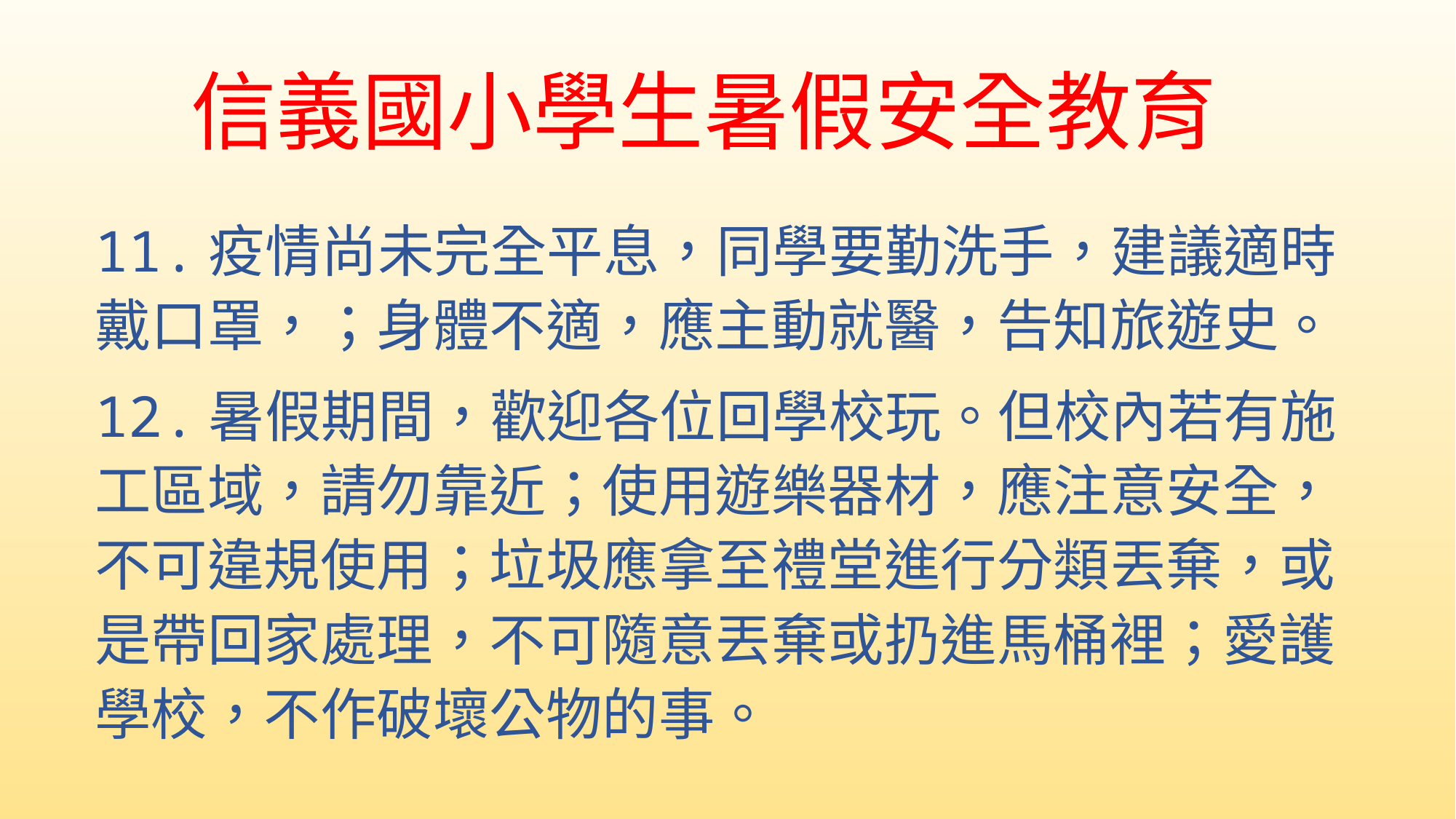

# 信義國小學生暑假安全教育
11.疫情尚未完全平息，同學要勤洗手，建議適時戴口罩，；身體不適，應主動就醫，告知旅遊史。
12.暑假期間，歡迎各位回學校玩。但校內若有施工區域，請勿靠近；使用遊樂器材，應注意安全，不可違規使用；垃圾應拿至禮堂進行分類丟棄，或是帶回家處理，不可隨意丟棄或扔進馬桶裡；愛護學校，不作破壞公物的事。